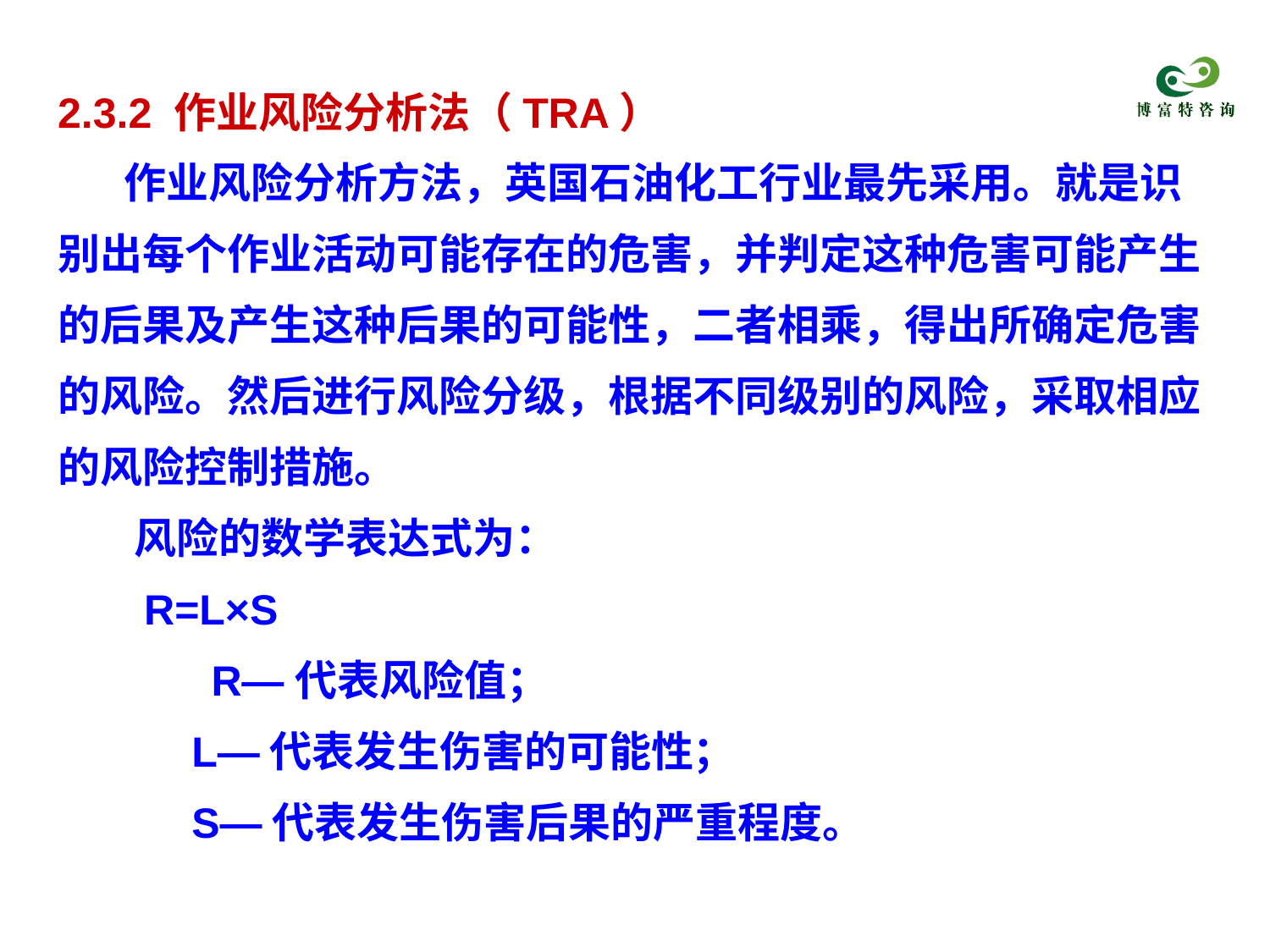

2.3.2 作业风险分析法（TRA）
       作业风险分析方法，英国石油化工行业最先采用。就是识别出每个作业活动可能存在的危害，并判定这种危害可能产生的后果及产生这种后果的可能性，二者相乘，得出所确定危害的风险。然后进行风险分级，根据不同级别的风险，采取相应的风险控制措施。
        风险的数学表达式为：
        R=L×S
             R—代表风险值；
             L—代表发生伤害的可能性；
             S—代表发生伤害后果的严重程度。